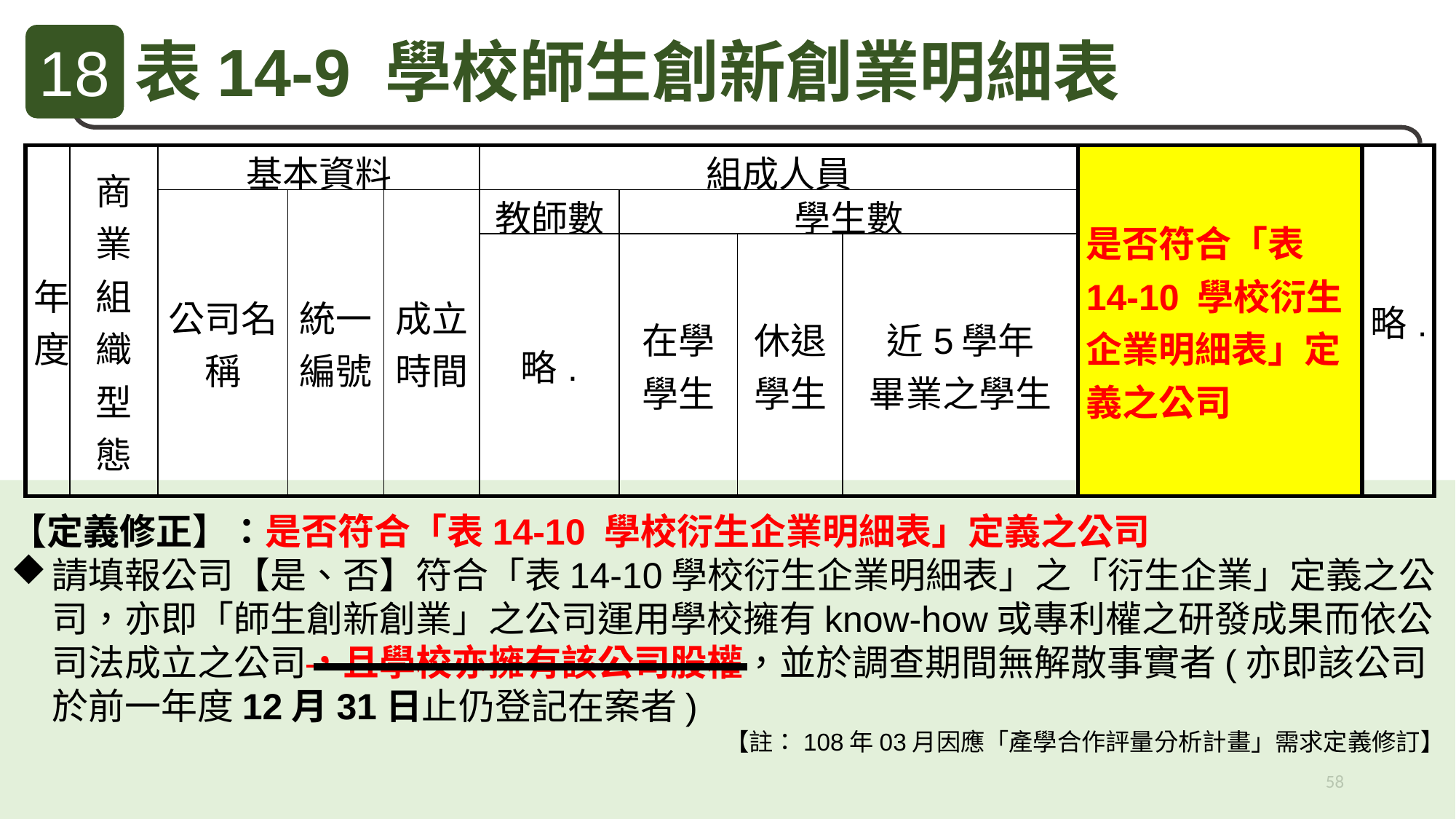

18
表14-9 學校師生創新創業明細表

| 年度 | 商業組織型態 | 基本資料 |  |  | 組成人員 |  |  |  | 是否符合「表14-10 學校衍生企業明細表」定義之公司 | 略. |
| --- | --- | --- | --- | --- | --- | --- | --- | --- | --- | --- |
|  |  | 公司名稱 | 統一 編號 | 成立 時間 | 教師數 | 學生數 |  |  |  |  |
|  |  |  |  |  | 略. | 在學學生 | 休退學生 | 近5學年 畢業之學生 |  |  |

【定義修正】：是否符合「表14-10 學校衍生企業明細表」定義之公司
請填報公司【是、否】符合「表14-10學校衍生企業明細表」之「衍生企業」定義之公司，亦即「師生創新創業」之公司運用學校擁有know-how或專利權之研發成果而依公司法成立之公司，且學校亦擁有該公司股權，並於調查期間無解散事實者(亦即該公司於前一年度12月31日止仍登記在案者)
【註：108年03月因應「產學合作評量分析計畫」需求定義修訂】

58